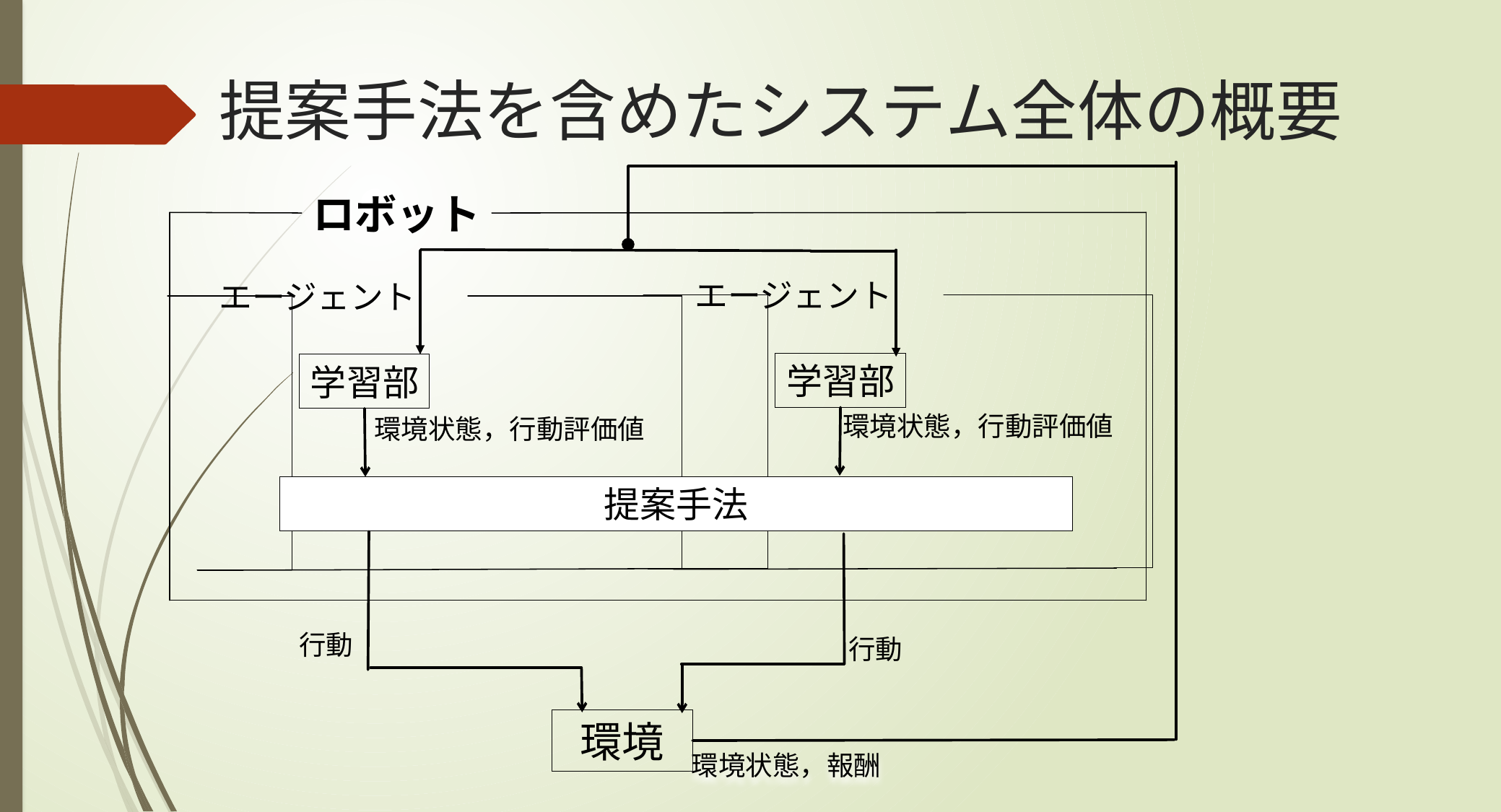

# 提案手法を含めたシステム全体の概要
ロボット

エージェント
エージェント
学習部
学習部
環境状態，行動評価値
環境状態，行動評価値
提案手法
行動
行動
環境
環境状態，報酬